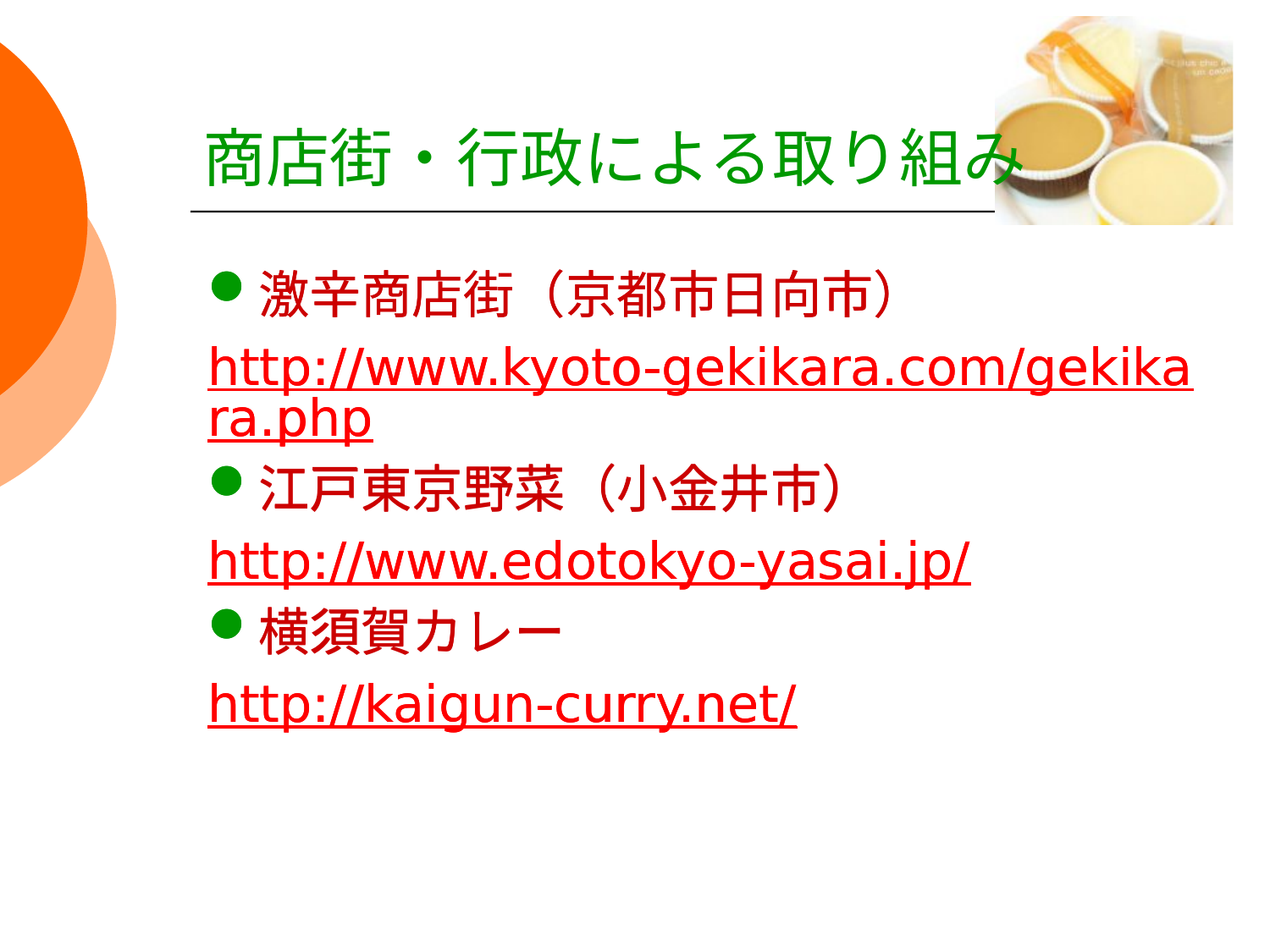

# 商店街・行政による取り組み
激辛商店街（京都市日向市）
http://www.kyoto-gekikara.com/gekikara.php
江戸東京野菜（小金井市）
http://www.edotokyo-yasai.jp/
横須賀カレー
http://kaigun-curry.net/

激辛商店街（京都市日向市）
http://www.kyoto-gekikara.com/gekikara.php
江戸東京野菜（小金井市）
http://www.edotokyo-yasai.jp/
横須賀カレー
http://kaigun-curry.net/